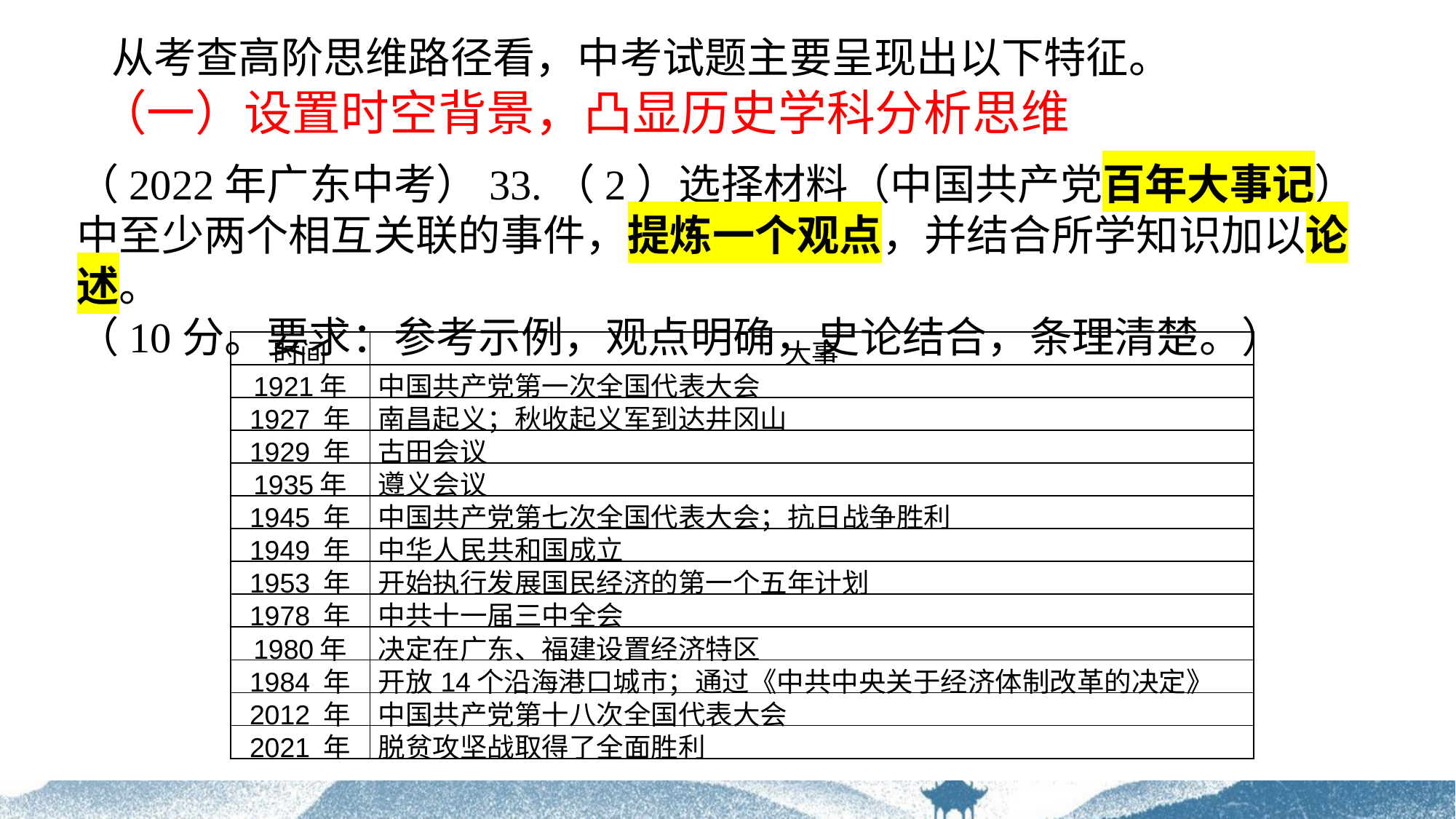

从考查高阶思维路径看，中考试题主要呈现出以下特征。
    （一）设置时空背景，凸显历史学科分析思维
（2022年广东中考）33.（2）选择材料（中国共产党百年大事记）中至少两个相互关联的事件，提炼一个观点，并结合所学知识加以论述。
（10分。要求：参考示例，观点明确，史论结合，条理清楚。）
| 时间 | 大事 |
| --- | --- |
| 1921年 | 中国共产党第一次全国代表大会 |
| 1927 年 | 南昌起义；秋收起义军到达井冈山 |
| 1929 年 | 古田会议 |
| 1935年 | 遵义会议 |
| 1945 年 | 中国共产党第七次全国代表大会；抗日战争胜利 |
| 1949 年 | 中华人民共和国成立 |
| 1953 年 | 开始执行发展国民经济的第一个五年计划 |
| 1978 年 | 中共十一届三中全会 |
| 1980年 | 决定在广东、福建设置经济特区 |
| 1984 年 | 开放14个沿海港口城市；通过《中共中央关于经济体制改革的决定》 |
| 2012 年 | 中国共产党第十八次全国代表大会 |
| 2021 年 | 脱贫攻坚战取得了全面胜利 |